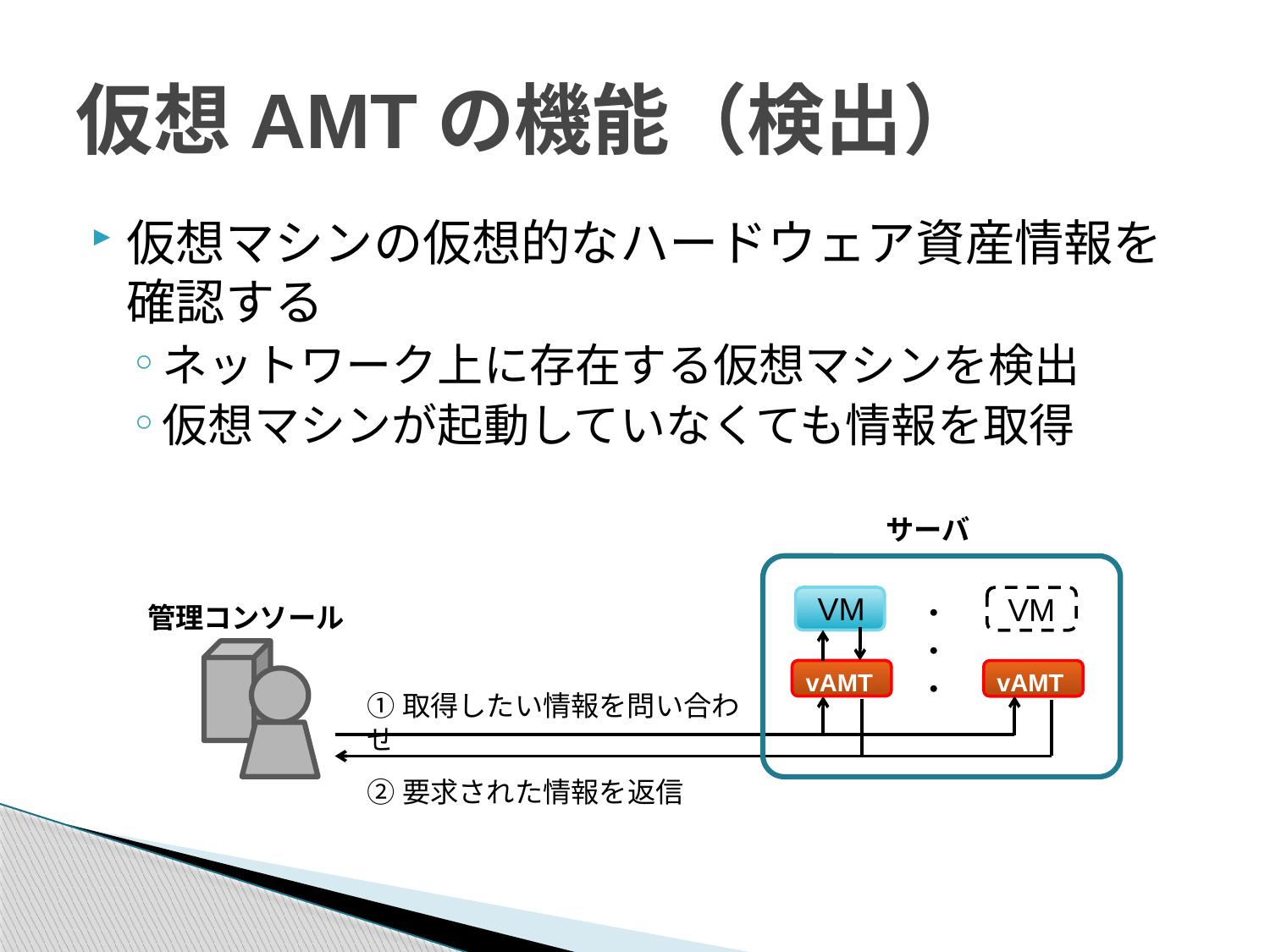

# 仮想AMTの機能（検出）
仮想マシンの仮想的なハードウェア資産情報を確認する
ネットワーク上に存在する仮想マシンを検出
仮想マシンが起動していなくても情報を取得

サーバ

VM

vAMT
・・・
VM
管理コンソール

vAMT
①取得したい情報を問い合わせ
②要求された情報を返信